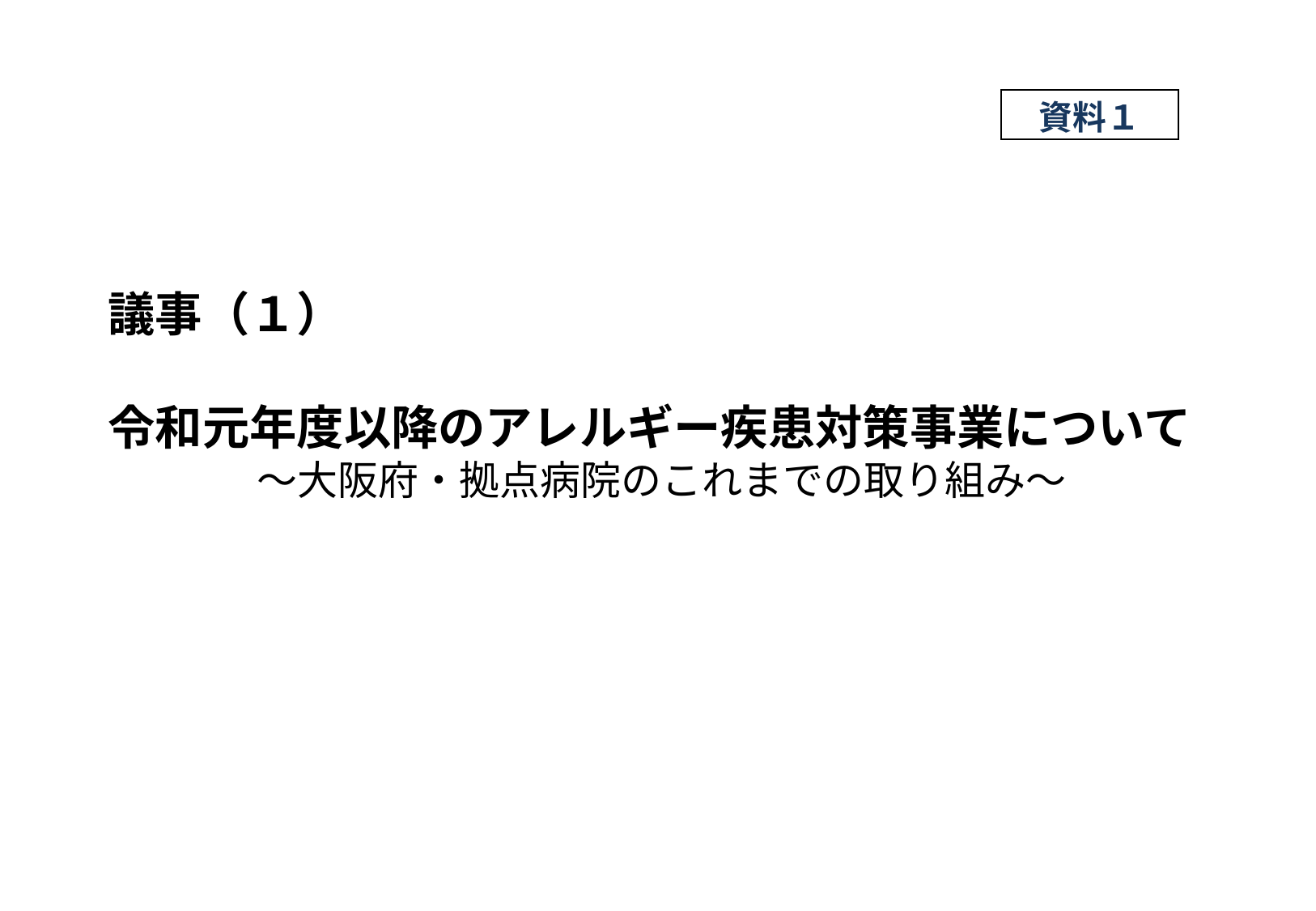

資料１
議事（１）

令和元年度以降のアレルギー疾患対策事業について
～大阪府・拠点病院のこれまでの取り組み～